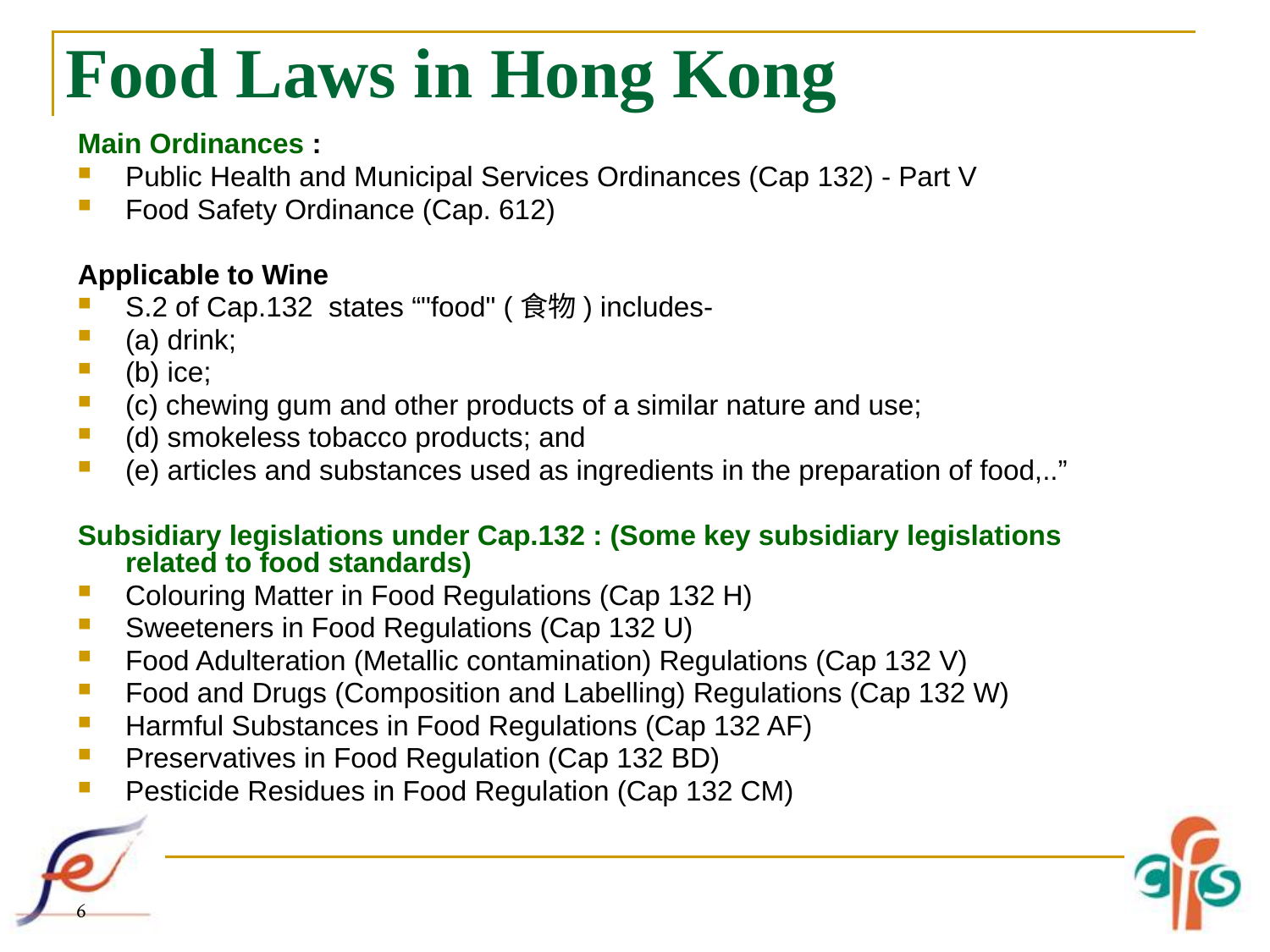

# Food Laws in Hong Kong
Main Ordinances :
Public Health and Municipal Services Ordinances (Cap 132) - Part V
Food Safety Ordinance (Cap. 612)

Applicable to Wine
S.2 of Cap.132  states “"food" (食物) includes-
(a) drink;
(b) ice;
(c) chewing gum and other products of a similar nature and use;
(d) smokeless tobacco products; and
(e) articles and substances used as ingredients in the preparation of food,..”

Subsidiary legislations under Cap.132 : (Some key subsidiary legislations related to food standards)
Colouring Matter in Food Regulations (Cap 132 H)
Sweeteners in Food Regulations (Cap 132 U)
Food Adulteration (Metallic contamination) Regulations (Cap 132 V)
Food and Drugs (Composition and Labelling) Regulations (Cap 132 W)
Harmful Substances in Food Regulations (Cap 132 AF)
Preservatives in Food Regulation (Cap 132 BD)
Pesticide Residues in Food Regulation (Cap 132 CM)

6